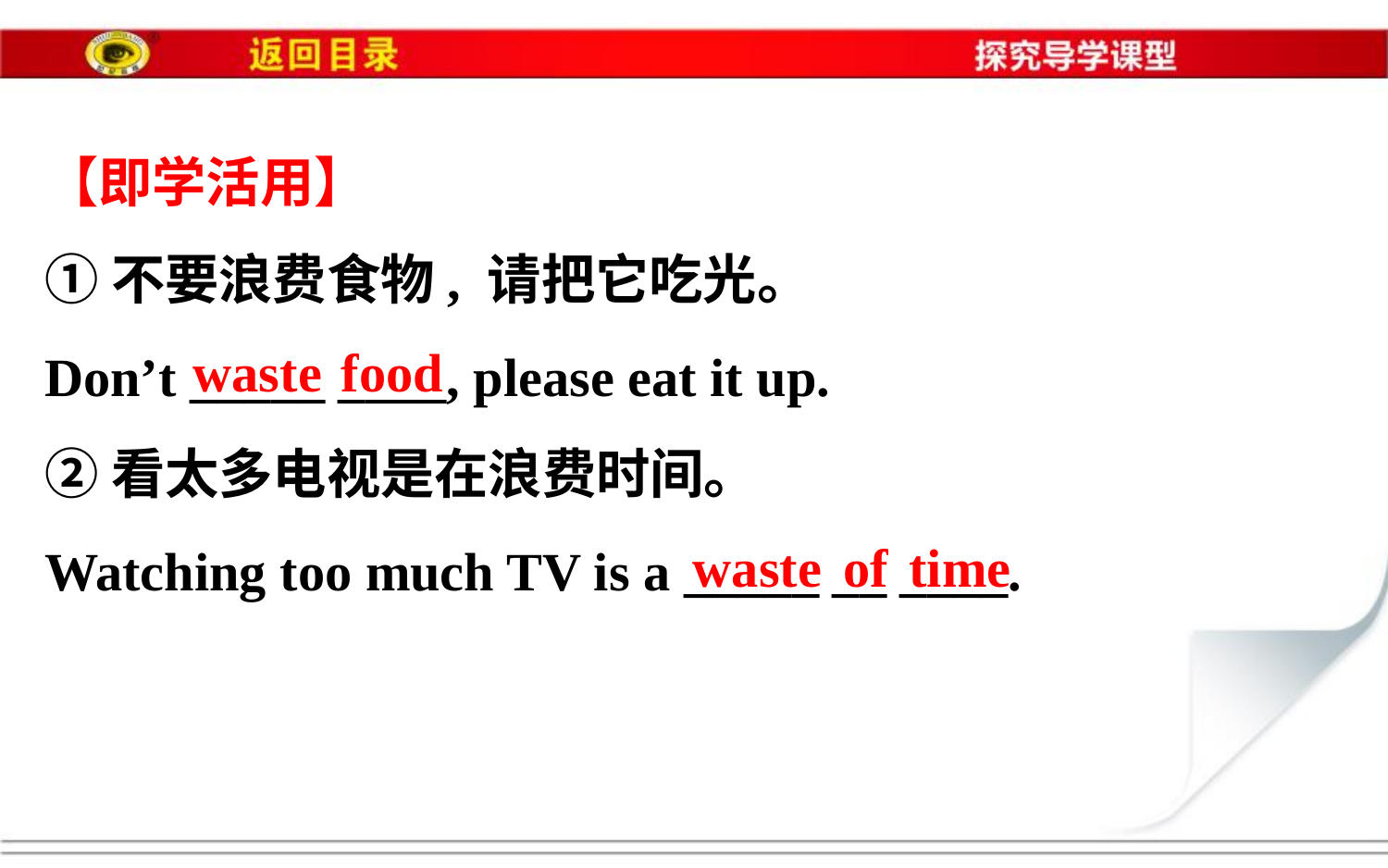

【即学活用】
①不要浪费食物, 请把它吃光。
Don’t _____ ____, please eat it up.
②看太多电视是在浪费时间。
Watching too much TV is a _____ __ ____.
waste
food
waste
of
time